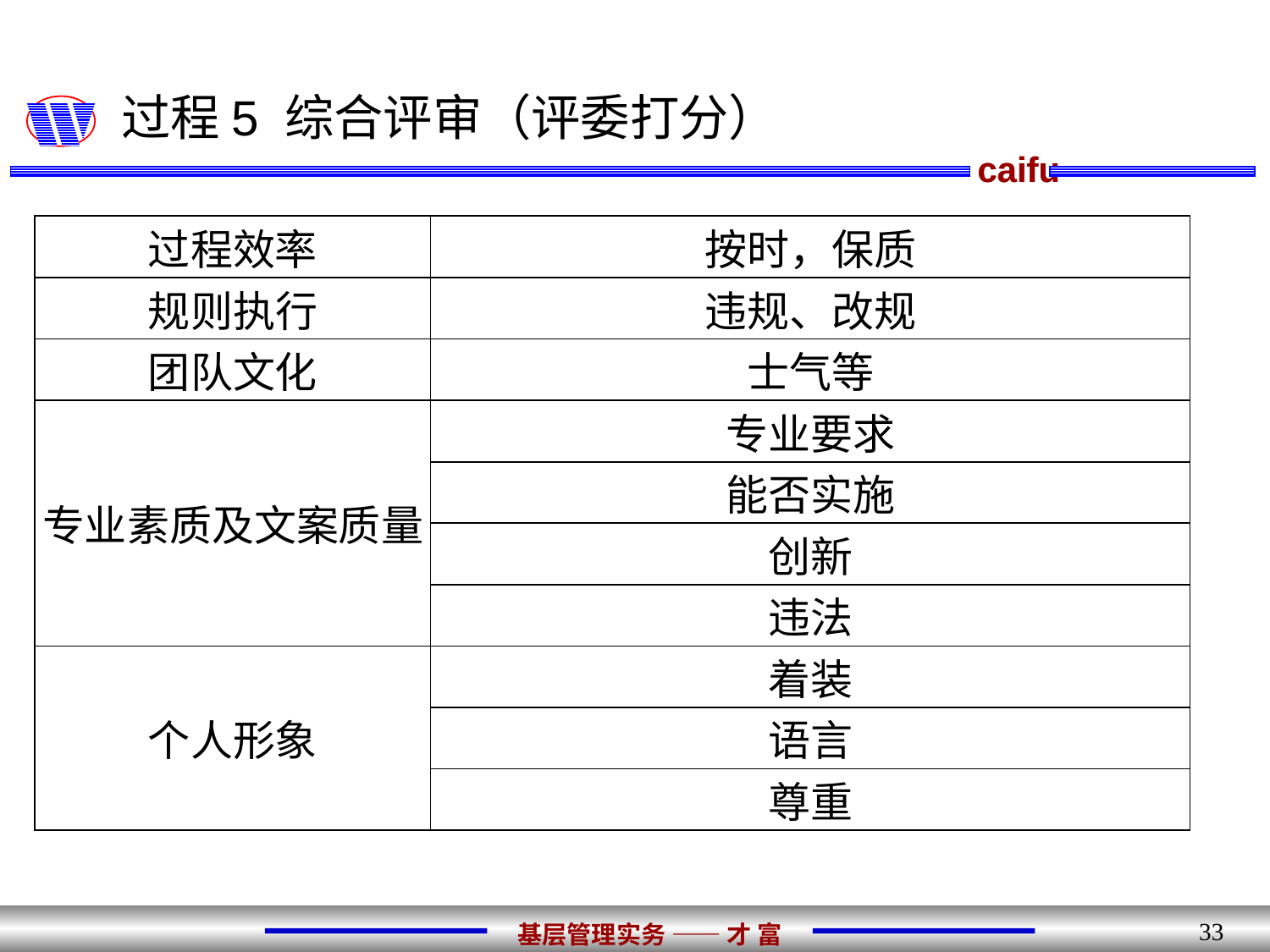

# 过程5 综合评审（评委打分）
| 过程效率 | 按时，保质 |
| --- | --- |
| 规则执行 | 违规、改规 |
| 团队文化 | 士气等 |
| 专业素质及文案质量 | 专业要求 |
|  | 能否实施 |
|  | 创新 |
|  | 违法 |
| 个人形象 | 着装 |
|  | 语言 |
|  | 尊重 |